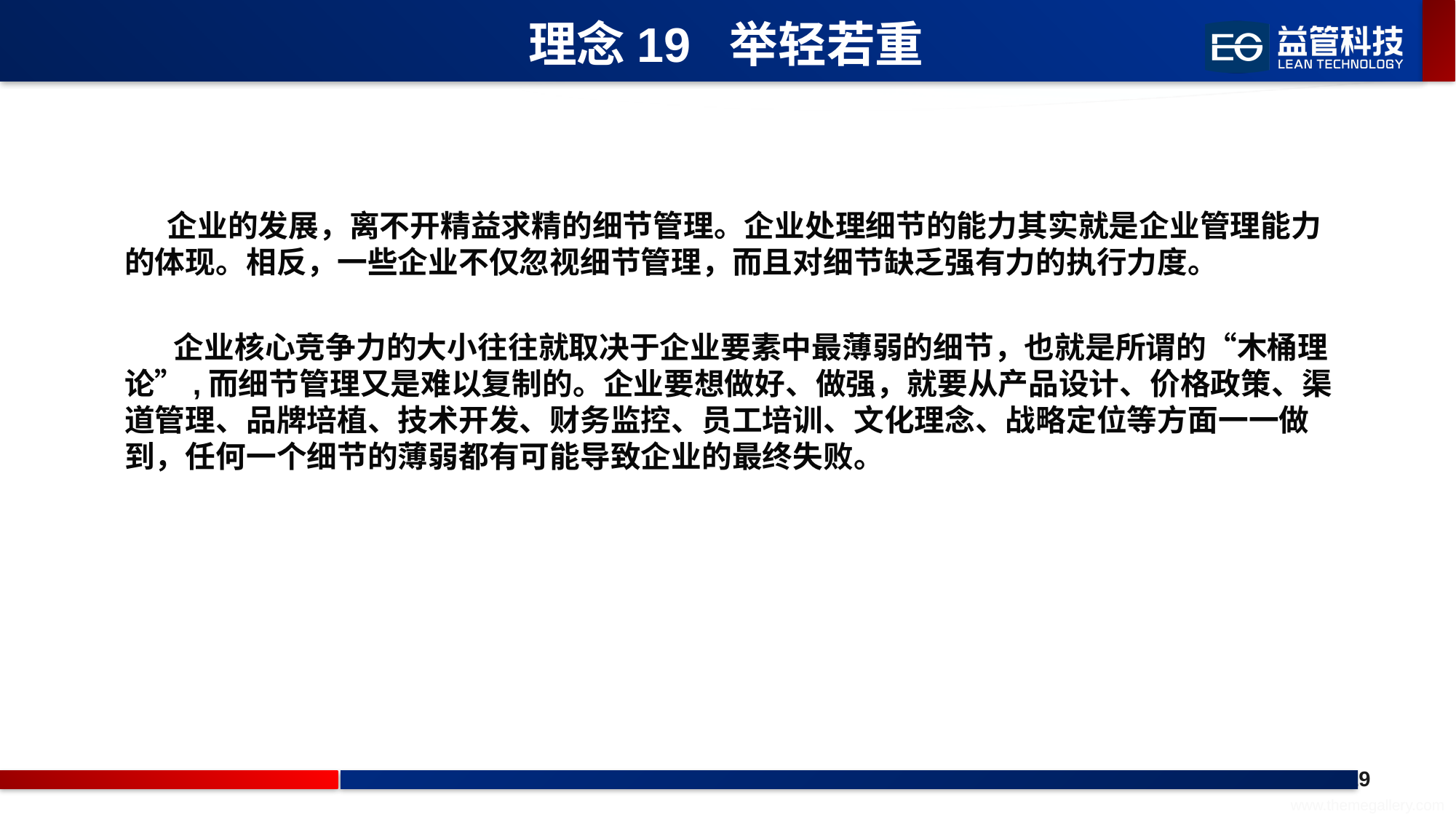

# 理念19  举轻若重

           企业的发展，离不开精益求精的细节管理。企业处理细节的能力其实就是企业管理能力的体现。相反，一些企业不仅忽视细节管理，而且对细节缺乏强有力的执行力度。

            企业核心竞争力的大小往往就取决于企业要素中最薄弱的细节，也就是所谓的“木桶理论”,而细节管理又是难以复制的。企业要想做好、做强，就要从产品设计、价格政策、渠道管理、品牌培植、技术开发、财务监控、员工培训、文化理念、战略定位等方面一一做到，任何一个细节的薄弱都有可能导致企业的最终失败。